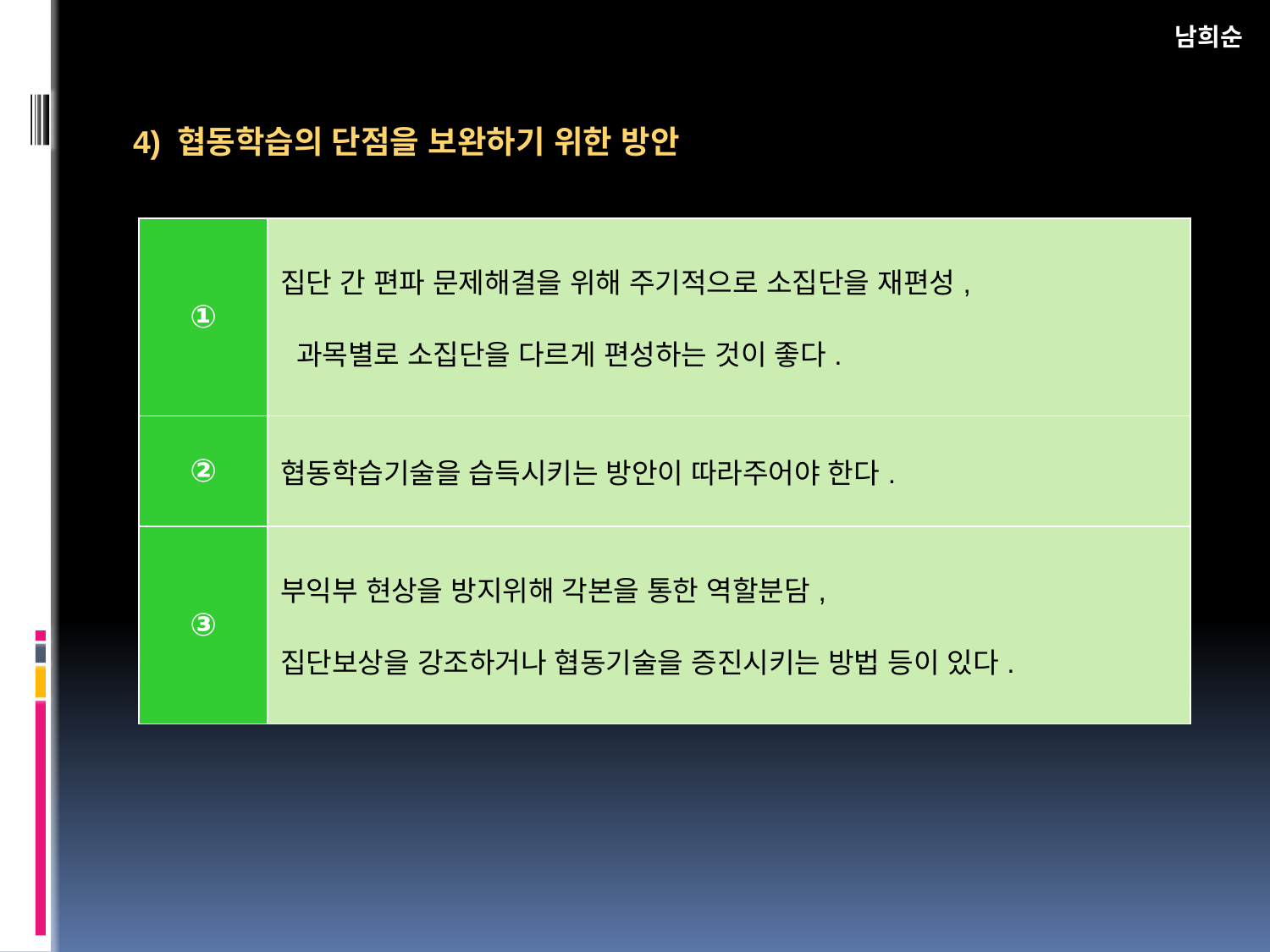

남희순
4) 협동학습의 단점을 보완하기 위한 방안
| ① | 집단 간 편파 문제해결을 위해 주기적으로 소집단을 재편성, 과목별로 소집단을 다르게 편성하는 것이 좋다. |
| --- | --- |
| ② | 협동학습기술을 습득시키는 방안이 따라주어야 한다. |
| ③ | 부익부 현상을 방지위해 각본을 통한 역할분담, 집단보상을 강조하거나 협동기술을 증진시키는 방법 등이 있다. |